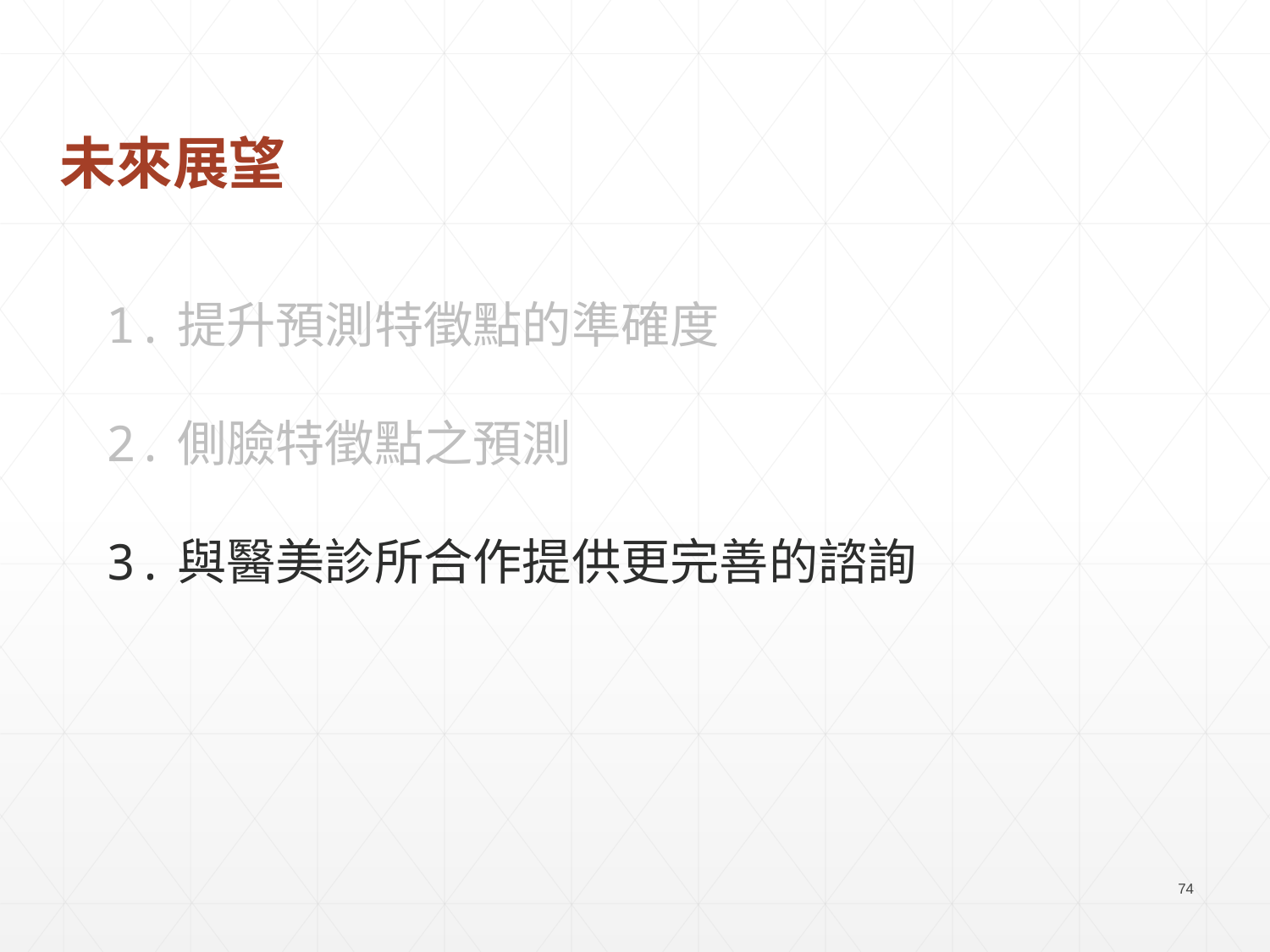

未來展望
1.提升預測特徵點的準確度

2.側臉特徵點之預測

3.與醫美診所合作提供更完善的諮詢

74